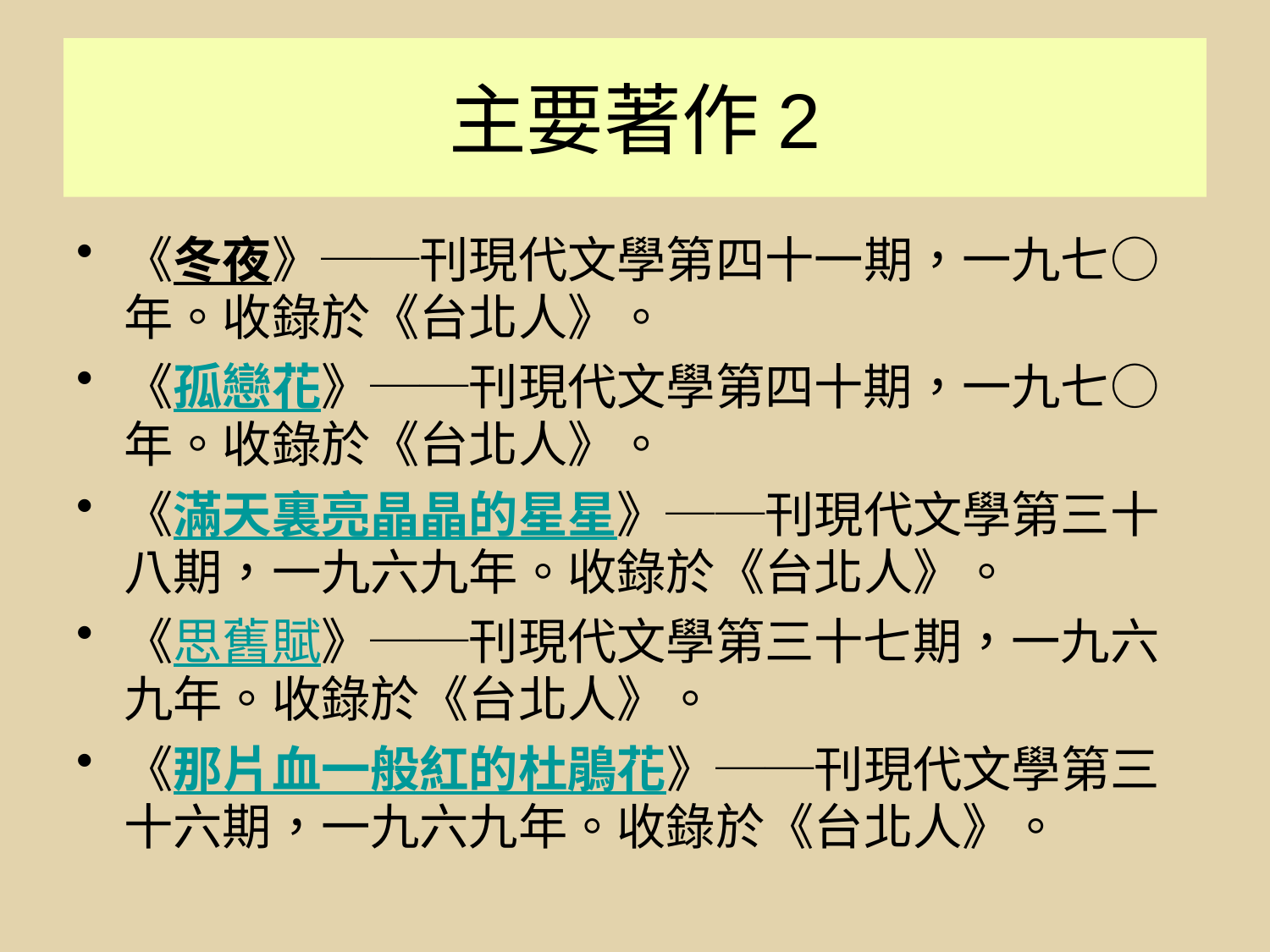

# 主要著作2
《冬夜》──刊現代文學第四十一期，一九七○年。收錄於《台北人》。
《孤戀花》──刊現代文學第四十期，一九七○年。收錄於《台北人》。
《滿天裏亮晶晶的星星》──刊現代文學第三十八期，一九六九年。收錄於《台北人》。
《思舊賦》──刊現代文學第三十七期，一九六九年。收錄於《台北人》。
《那片血一般紅的杜鵑花》──刊現代文學第三十六期，一九六九年。收錄於《台北人》。